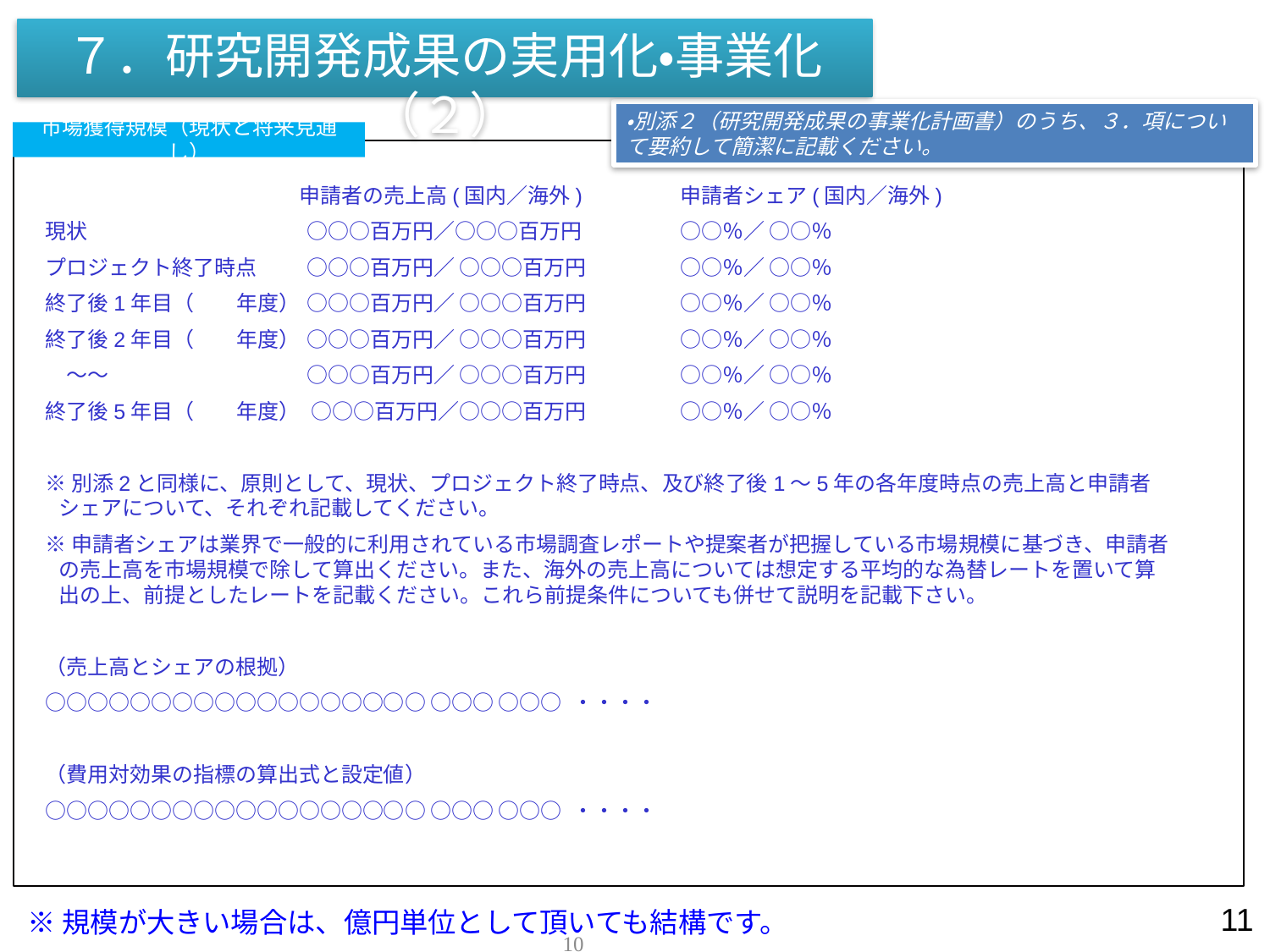

７．研究開発成果の実用化・事業化（２）
・別添２（研究開発成果の事業化計画書）のうち、３．項について要約して簡潔に記載ください。
市場獲得規模（現状と将来見通し）

		申請者の売上高(国内／海外)	申請者シェア(国内／海外)
現状	○○○百万円／○○○百万円	○○％／ ○○％
プロジェクト終了時点	○○○百万円／ ○○○百万円	○○％／ ○○％
終了後1年目（　　年度）	○○○百万円／ ○○○百万円	○○％／ ○○％
終了後2年目（　　年度）	○○○百万円／ ○○○百万円	○○％／ ○○％
　～～	○○○百万円／ ○○○百万円	○○％／ ○○％
終了後5年目（　　年度）	 ○○○百万円／○○○百万円	○○％／ ○○％

※別添2と同様に、原則として、現状、プロジェクト終了時点、及び終了後1～5年の各年度時点の売上高と申請者シェアについて、それぞれ記載してください。
※申請者シェアは業界で一般的に利用されている市場調査レポートや提案者が把握している市場規模に基づき、申請者の売上高を市場規模で除して算出ください。また、海外の売上高については想定する平均的な為替レートを置いて算出の上、前提としたレートを記載ください。これら前提条件についても併せて説明を記載下さい。

（売上高とシェアの根拠）
○○○○○○○○○○○○○○○○○○ ○○○ ○○○ ・・・・

（費用対効果の指標の算出式と設定値）
○○○○○○○○○○○○○○○○○○ ○○○ ○○○ ・・・・
※規模が大きい場合は、億円単位として頂いても結構です。
11
10